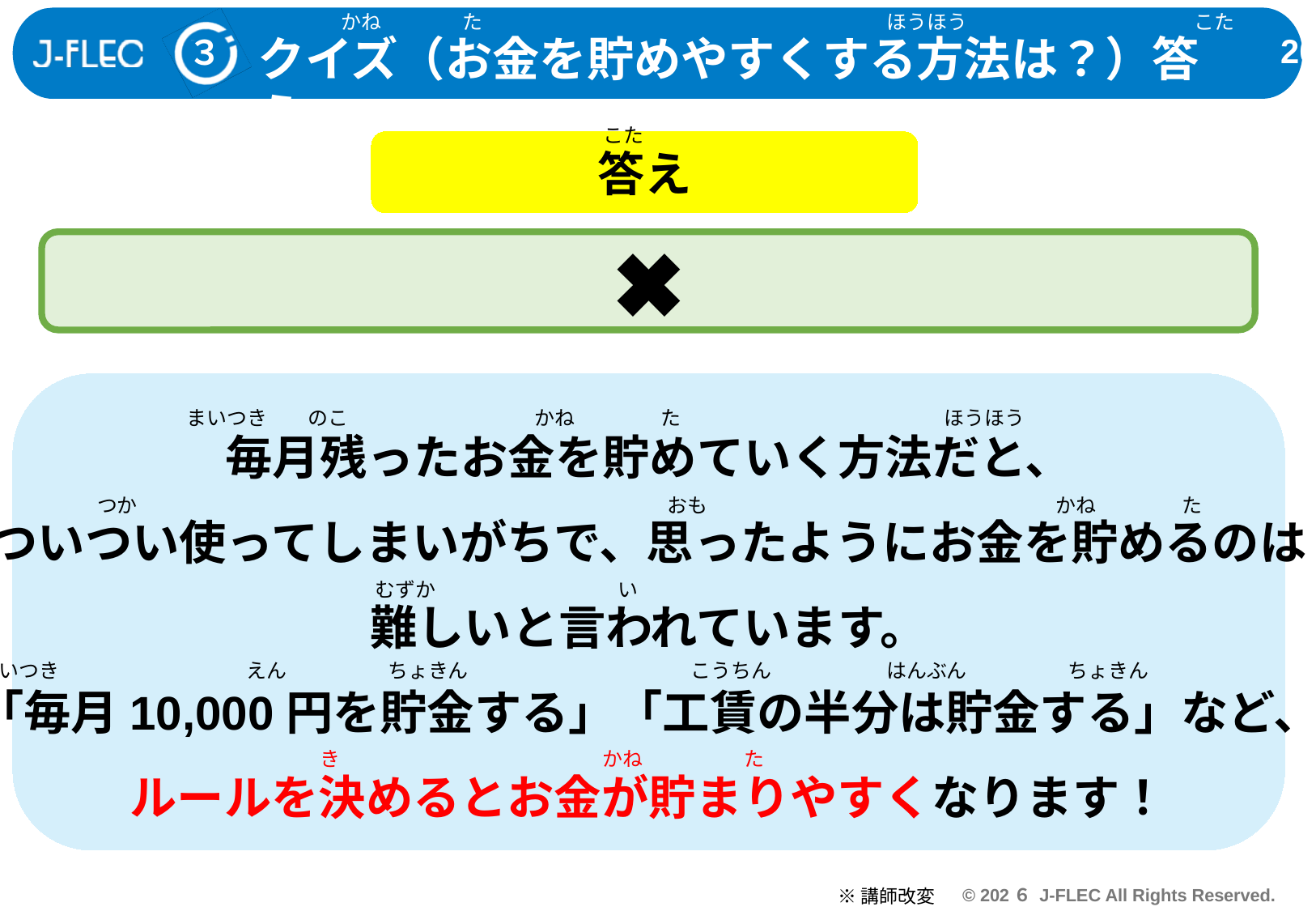

かね　　　　た　　　　　　　　　　　　　　　　　　　　ほうほう　　　　　　　　　　　 こた
クイズ（お金を貯めやすくする方法は？）答え
３
こた
答え
✖
毎月残ったお金を貯めていく方法だと、
ついつい使ってしまいがちで、思ったようにお金を貯めるのは
難しいと言われています。
「毎月10,000円を貯金する」「工賃の半分は貯金する」など、
ルールを決めるとお金が貯まりやすくなります！
まいつき　　のこ　　　　　　　　　 かね　　　　 た　　　　　　　　　　　　　ほうほう
つか　　　　　　　　　　　　　　　　　　　　　　　　　　 おも　　　　　　　　　　　　　　　　　 かね　　　　 た
むずか　　　　　　　　　い
まいつき　　　　　　　	　 えん　　　　　ちょきん　　　　　　　　　　　こうちん  　　　　　 はんぶん　　　　　ちょきん
き　　　　　　　　　　　　　かね　　　　　た
※講師改変